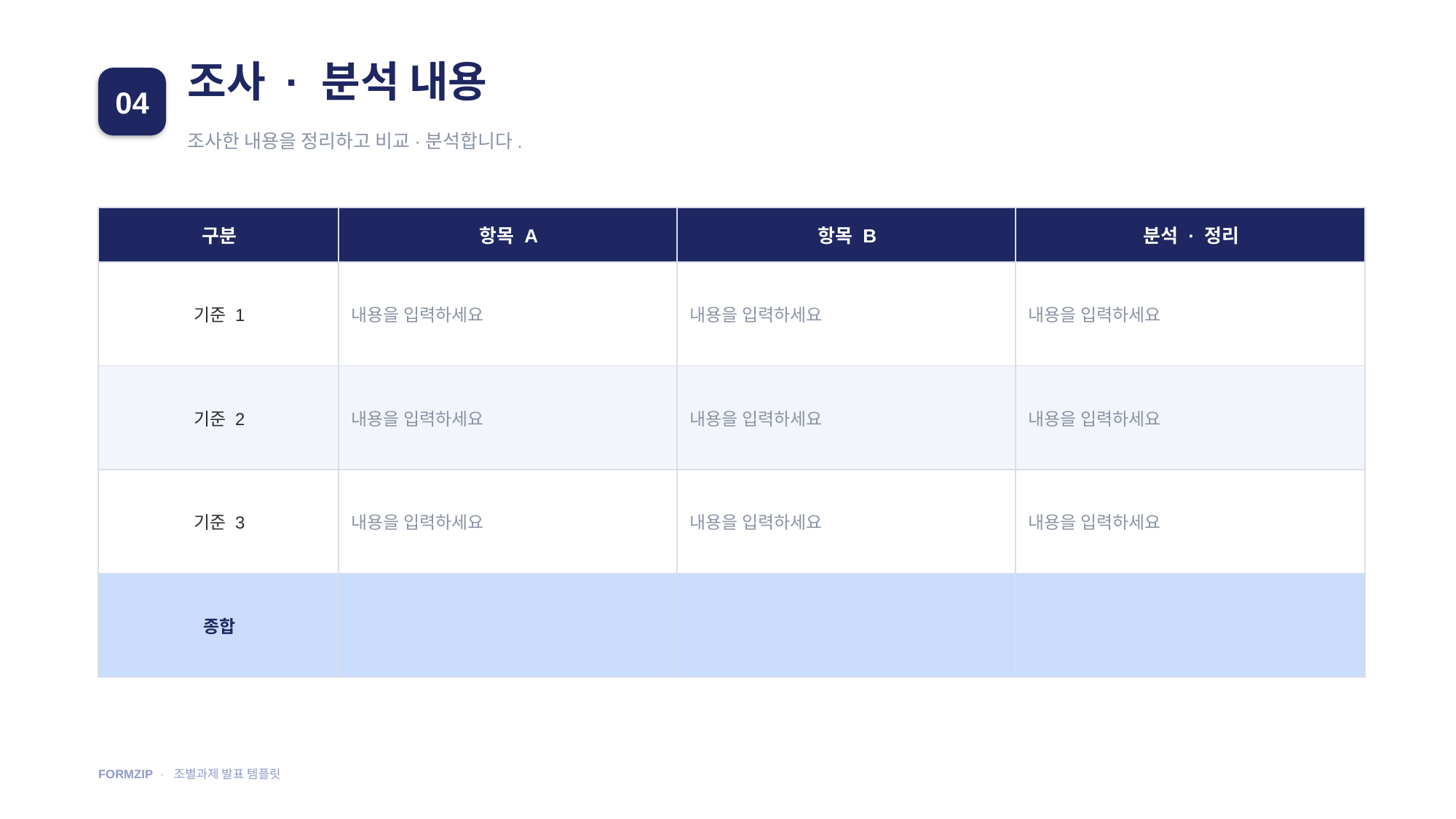

조사 · 분석 내용
04
조사한 내용을 정리하고 비교·분석합니다.
| 구분 | 항목 A | 항목 B | 분석 · 정리 |
| --- | --- | --- | --- |
| 기준 1 | 내용을 입력하세요 | 내용을 입력하세요 | 내용을 입력하세요 |
| 기준 2 | 내용을 입력하세요 | 내용을 입력하세요 | 내용을 입력하세요 |
| 기준 3 | 내용을 입력하세요 | 내용을 입력하세요 | 내용을 입력하세요 |
| 종합 |  |  |  |
FORMZIP  ·  조별과제 발표 템플릿